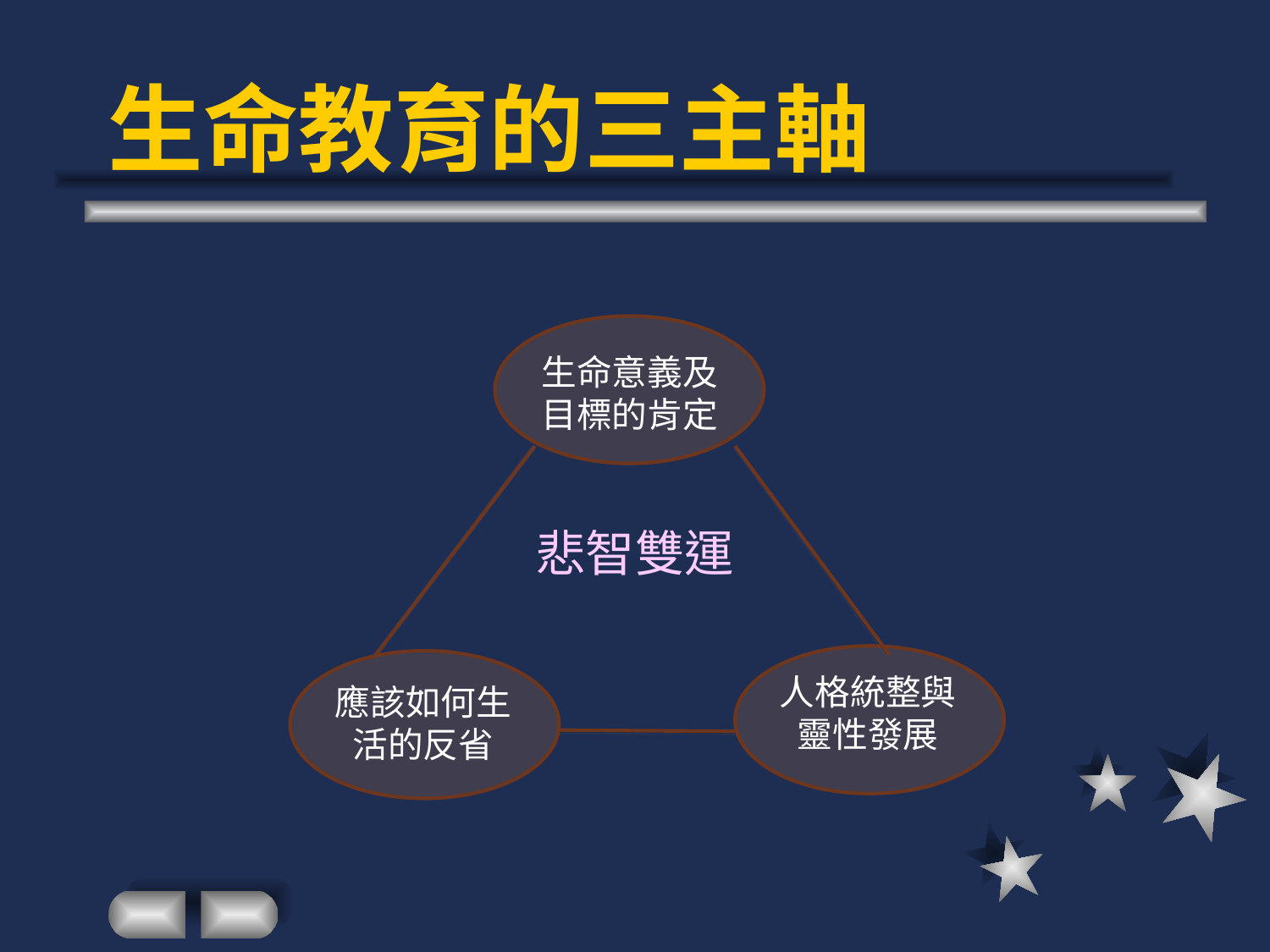

# 生命教育的三主軸

生命意義及目標的肯定

悲智雙運

人格統整與靈性發展
應該如何生活的反省